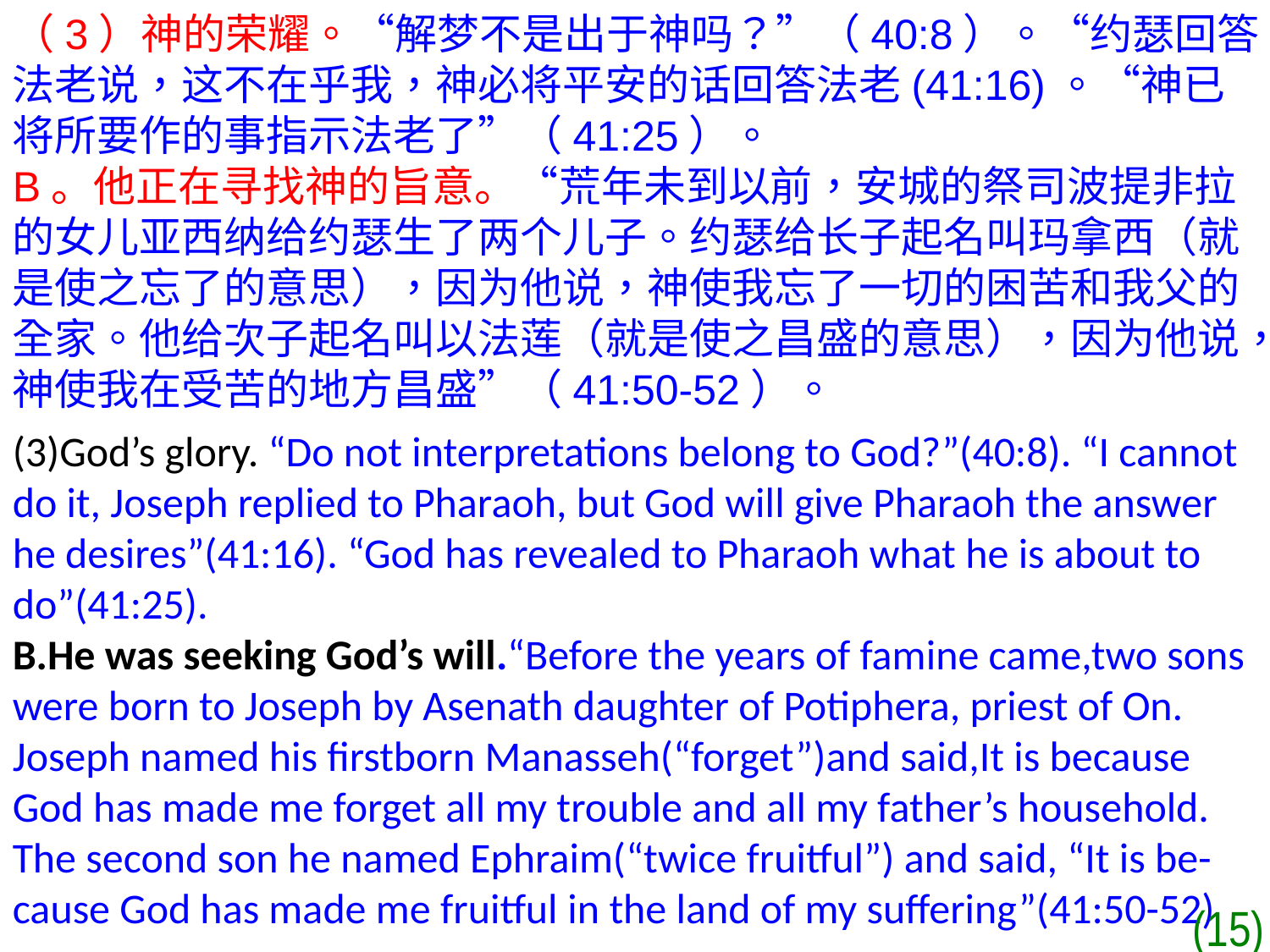

（3）神的荣耀。“解梦不是出于神吗？”（40:8）。“约瑟回答法老说，这不在乎我，神必将平安的话回答法老(41:16)。“神已将所要作的事指示法老了”（41:25）。
B。他正在寻找神的旨意。“荒年未到以前，安城的祭司波提非拉的女儿亚西纳给约瑟生了两个儿子。约瑟给长子起名叫玛拿西（就是使之忘了的意思），因为他说，神使我忘了一切的困苦和我父的全家。他给次子起名叫以法莲（就是使之昌盛的意思），因为他说，神使我在受苦的地方昌盛”（41:50-52）。
(3)God’s glory. “Do not interpretations belong to God?”(40:8). “I cannot do it, Joseph replied to Pharaoh, but God will give Pharaoh the answer he desires”(41:16). “God has revealed to Pharaoh what he is about to do”(41:25).
B.He was seeking God’s will.“Before the years of famine came,two sons were born to Joseph by Asenath daughter of Potiphera, priest of On. Joseph named his firstborn Manasseh(“forget”)and said,It is because God has made me forget all my trouble and all my father’s household. The second son he named Ephraim(“twice fruitful”) and said, “It is be-cause God has made me fruitful in the land of my suffering”(41:50-52)
(15)